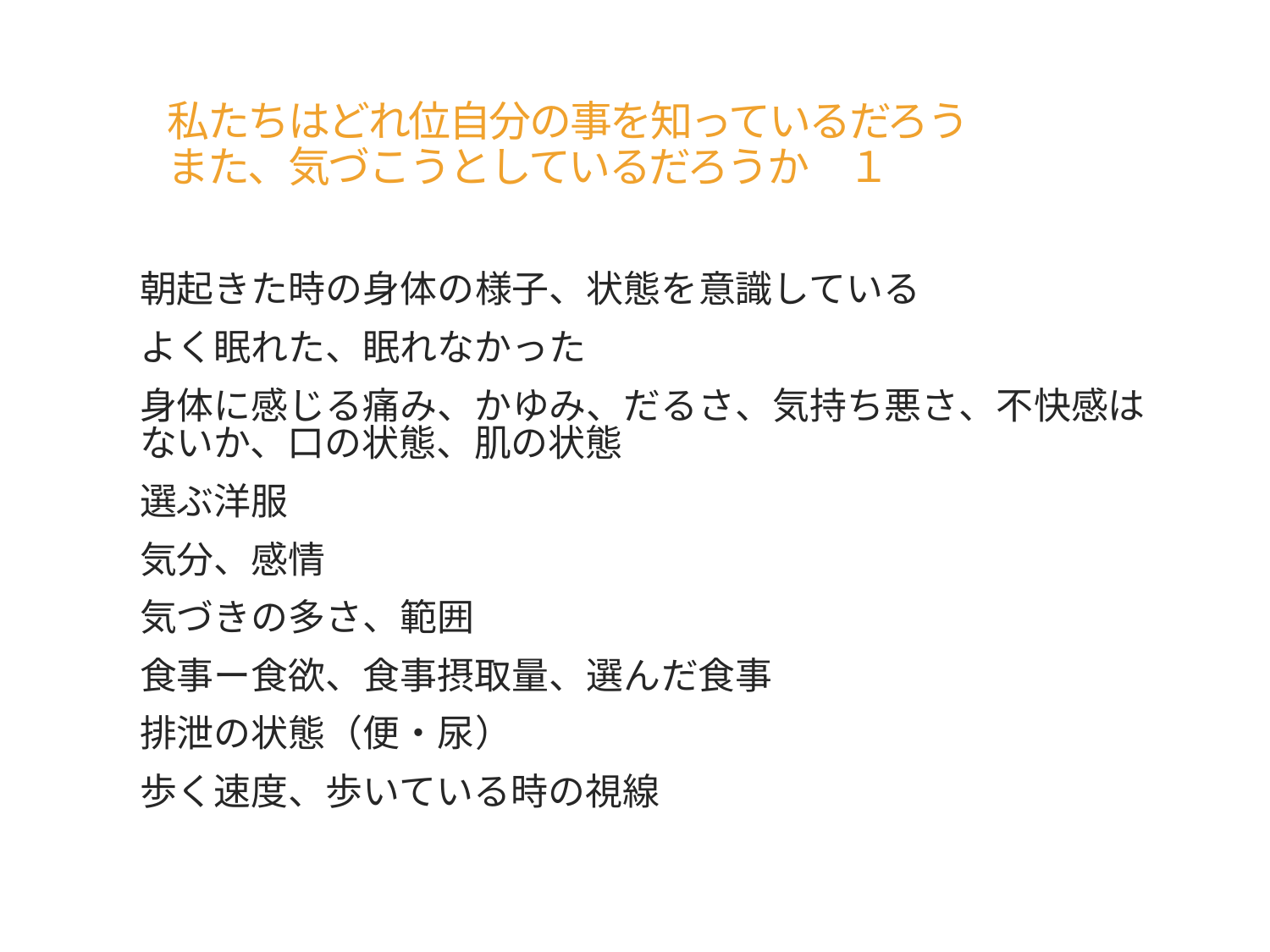

# 私たちはどれ位自分の事を知っているだろう また、気づこうとしているだろうか　１
朝起きた時の身体の様子、状態を意識している
よく眠れた、眠れなかった
身体に感じる痛み、かゆみ、だるさ、気持ち悪さ、不快感はないか、口の状態、肌の状態
選ぶ洋服
気分、感情
気づきの多さ、範囲
食事ー食欲、食事摂取量、選んだ食事
排泄の状態（便・尿）
歩く速度、歩いている時の視線